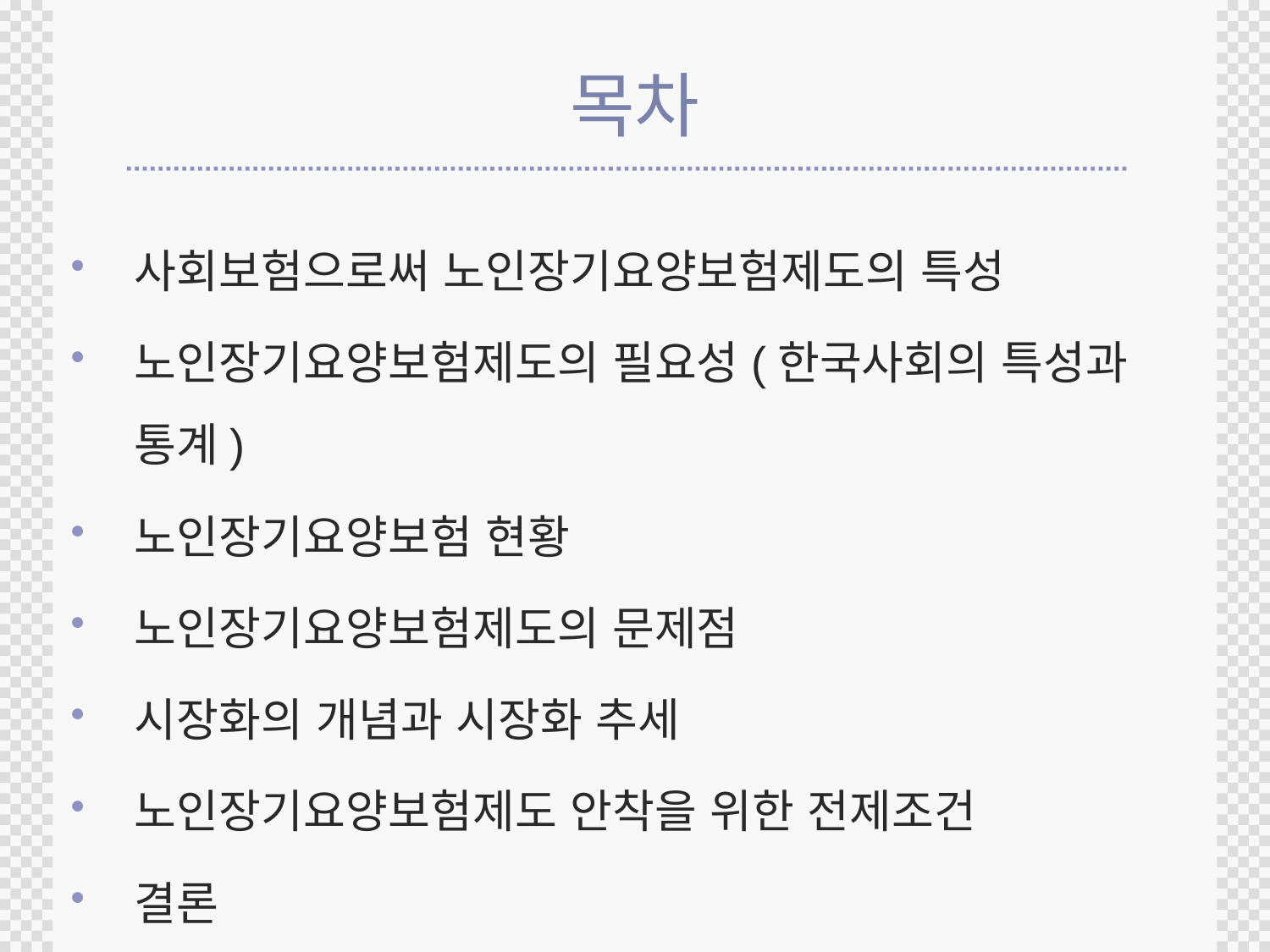

# 목차
사회보험으로써 노인장기요양보험제도의 특성
노인장기요양보험제도의 필요성(한국사회의 특성과 통계)
노인장기요양보험 현황
노인장기요양보험제도의 문제점
시장화의 개념과 시장화 추세
노인장기요양보험제도 안착을 위한 전제조건
결론